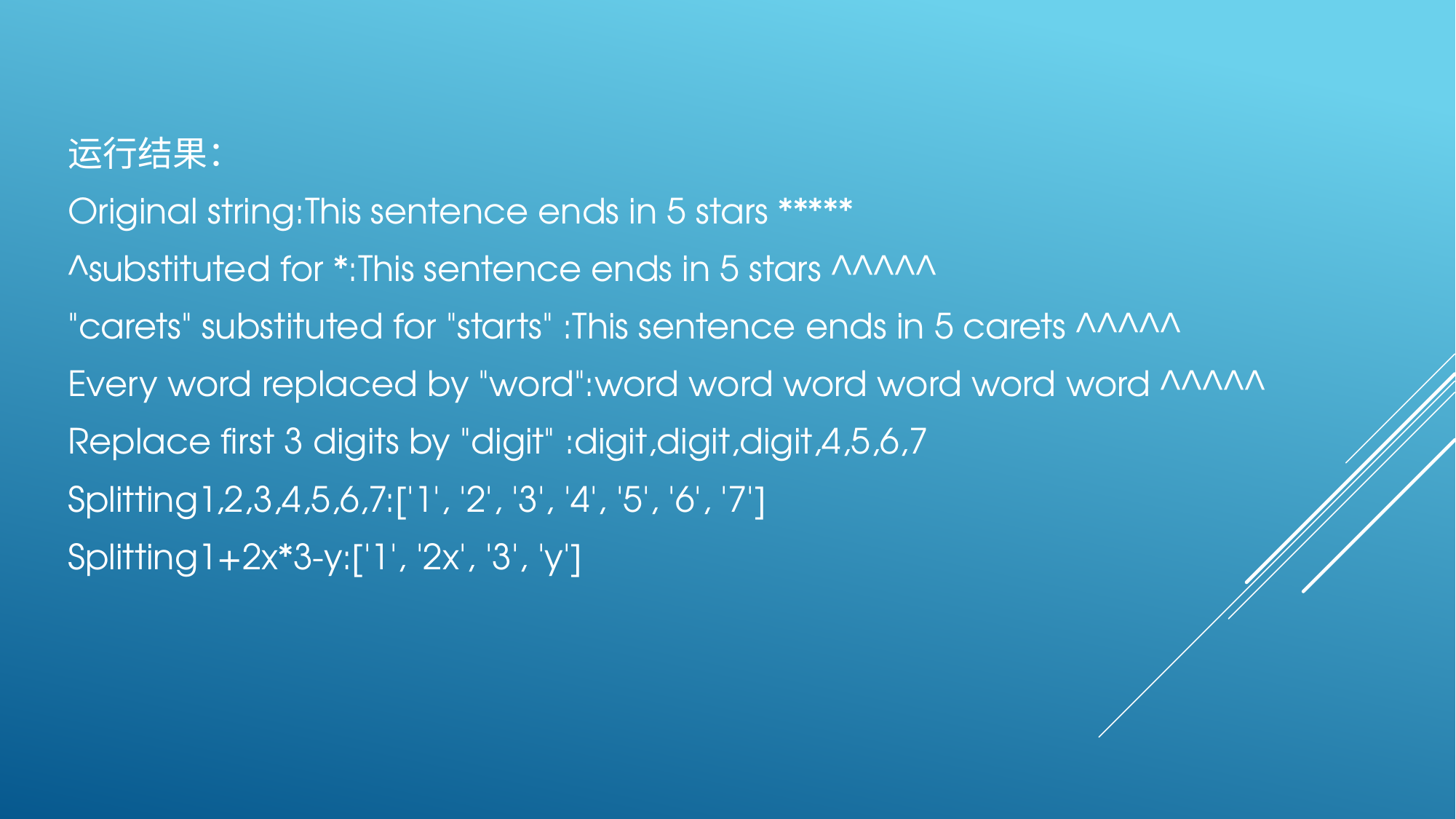

运行结果：
Original string:This sentence ends in 5 stars *****
^substituted for *:This sentence ends in 5 stars ^^^^^
"carets" substituted for "starts" :This sentence ends in 5 carets ^^^^^
Every word replaced by "word":word word word word word word ^^^^^
Replace first 3 digits by "digit" :digit,digit,digit,4,5,6,7
Splitting1,2,3,4,5,6,7:['1', '2', '3', '4', '5', '6', '7']
Splitting1+2x*3-y:['1', '2x', '3', 'y']